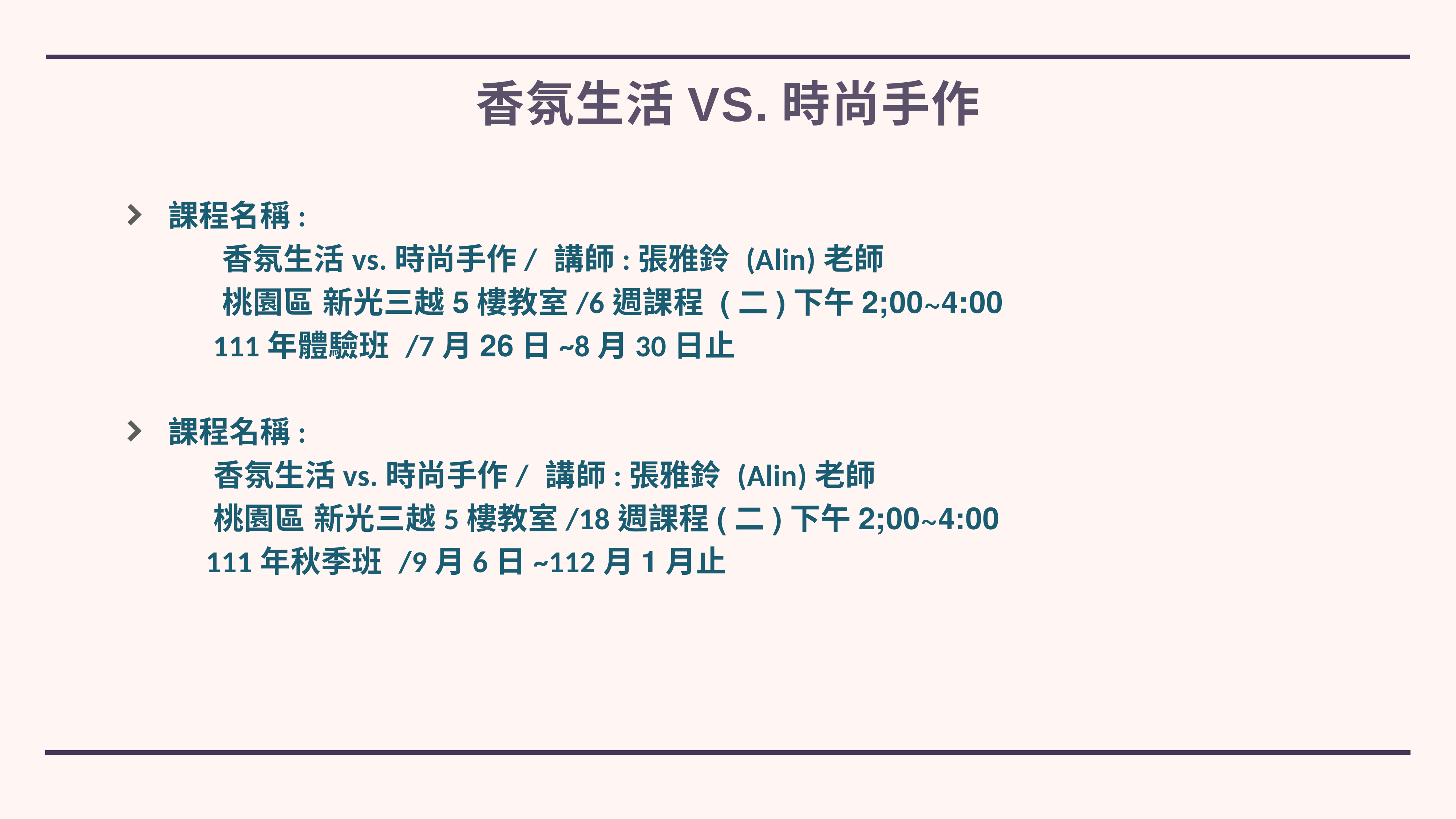

# 香氛生活vs.時尚手作
課程名稱:
          香氛生活vs.時尚手作/ 講師:張雅鈴 (Alin)老師
          桃園區 新光三越5樓教室/6週課程 (二)下午2;00~4:00
            111年體驗班 /7月26日~8月30日止

課程名稱:
         香氛生活vs.時尚手作/ 講師:張雅鈴 (Alin)老師
         桃園區 新光三越5樓教室/18週課程(二)下午2;00~4:00
           111年秋季班 /9月6日~112月1月止